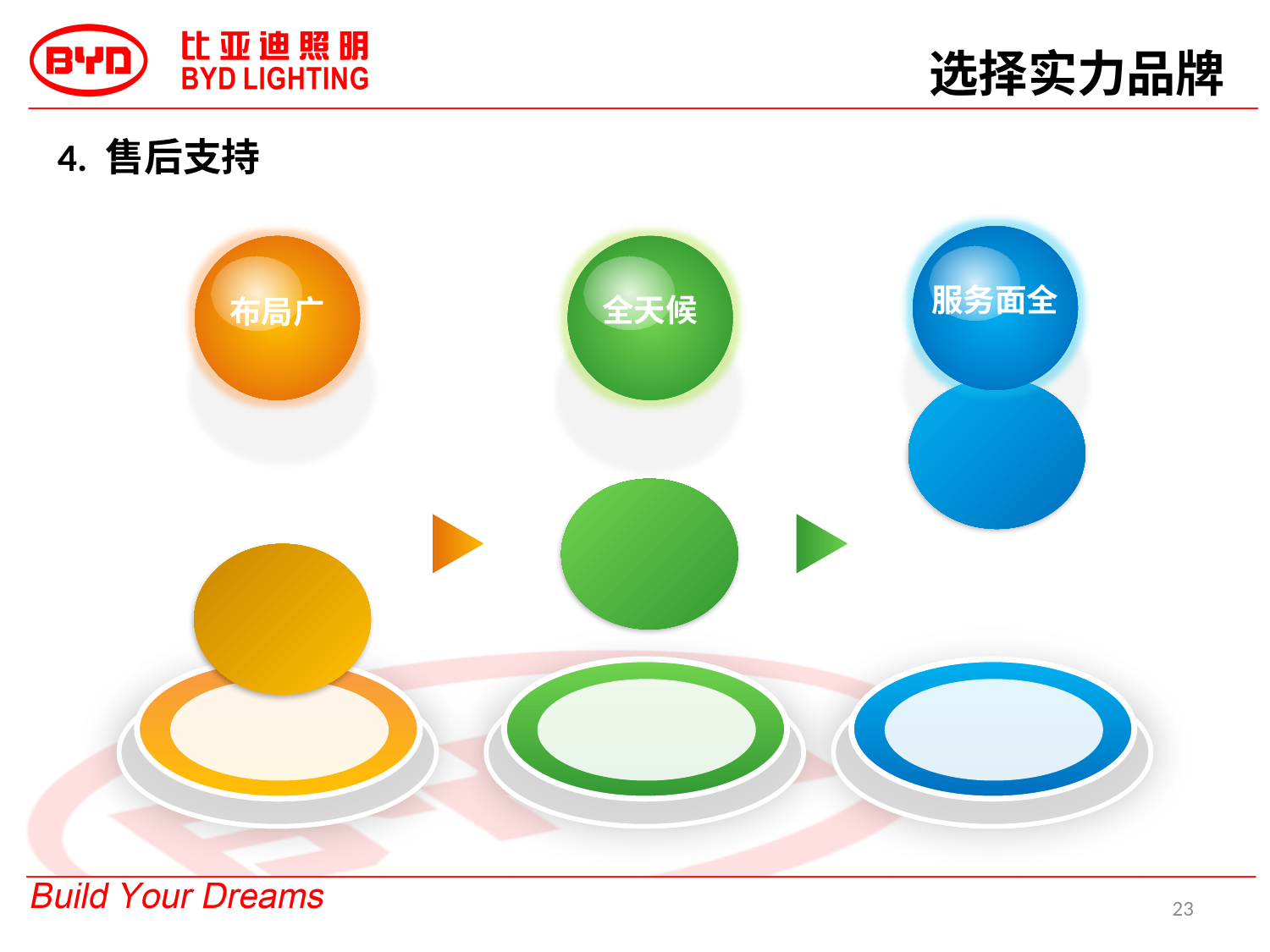

选择实力品牌
4. 售后支持

服务面全

全天候

  布局广

4.4  售后配套;
      售后实力;       因为售后服务的不完善而导致厂家和商家产生摩擦，直至不欢而散的例子在业内屡见不鲜。

23